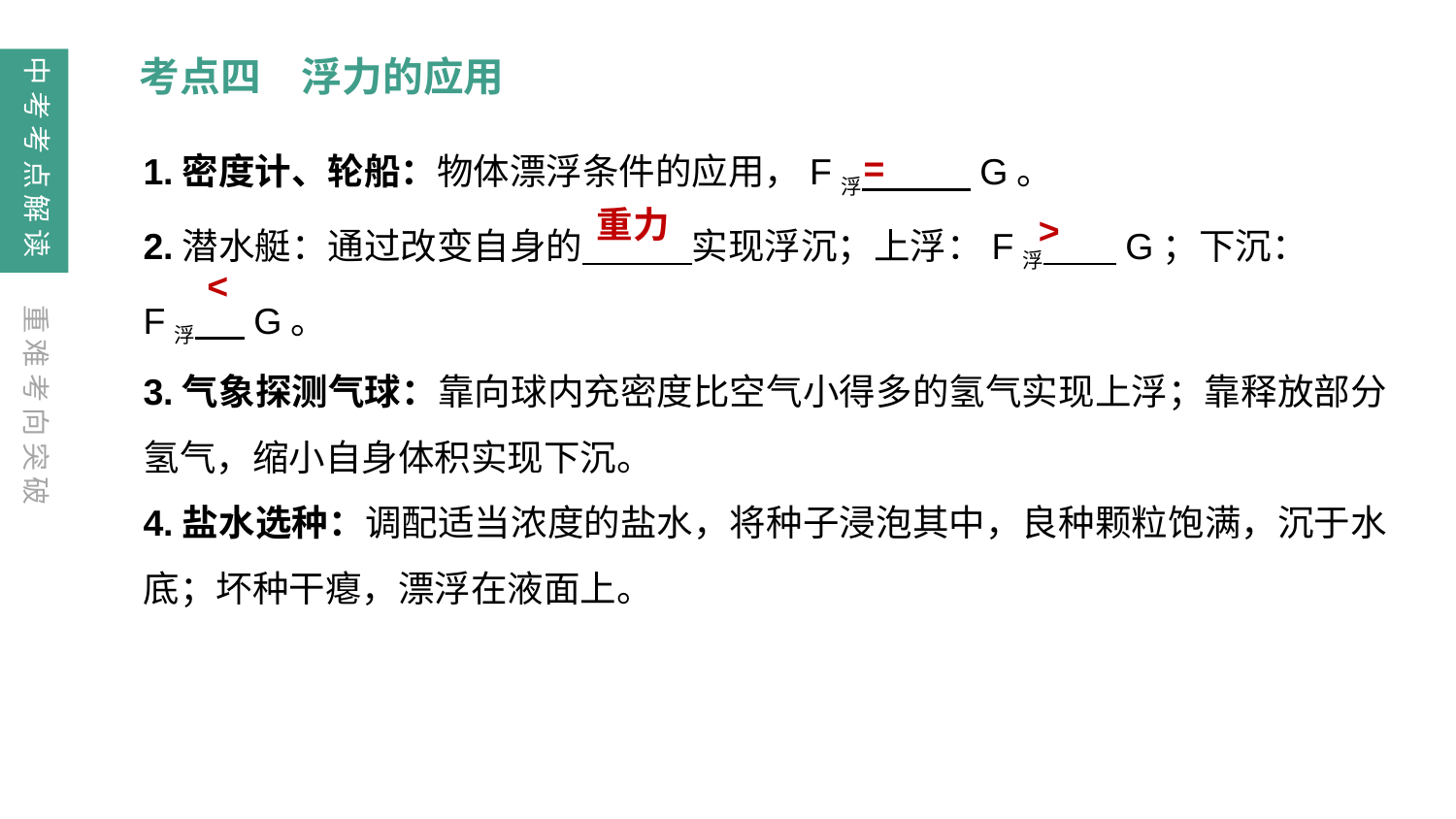

考点四　浮力的应用
中考考点解读

1.密度计、轮船：物体漂浮条件的应用，F浮　　　G。
2.潜水艇：通过改变自身的　　　实现浮沉；上浮：F浮　　G；下沉：
F浮      G。
3.气象探测气球：靠向球内充密度比空气小得多的氢气实现上浮；靠释放部分氢气，缩小自身体积实现下沉。
4.盐水选种：调配适当浓度的盐水，将种子浸泡其中，良种颗粒饱满，沉于水底；坏种干瘪，漂浮在液面上。
=
重力
>
<
重难考向突破